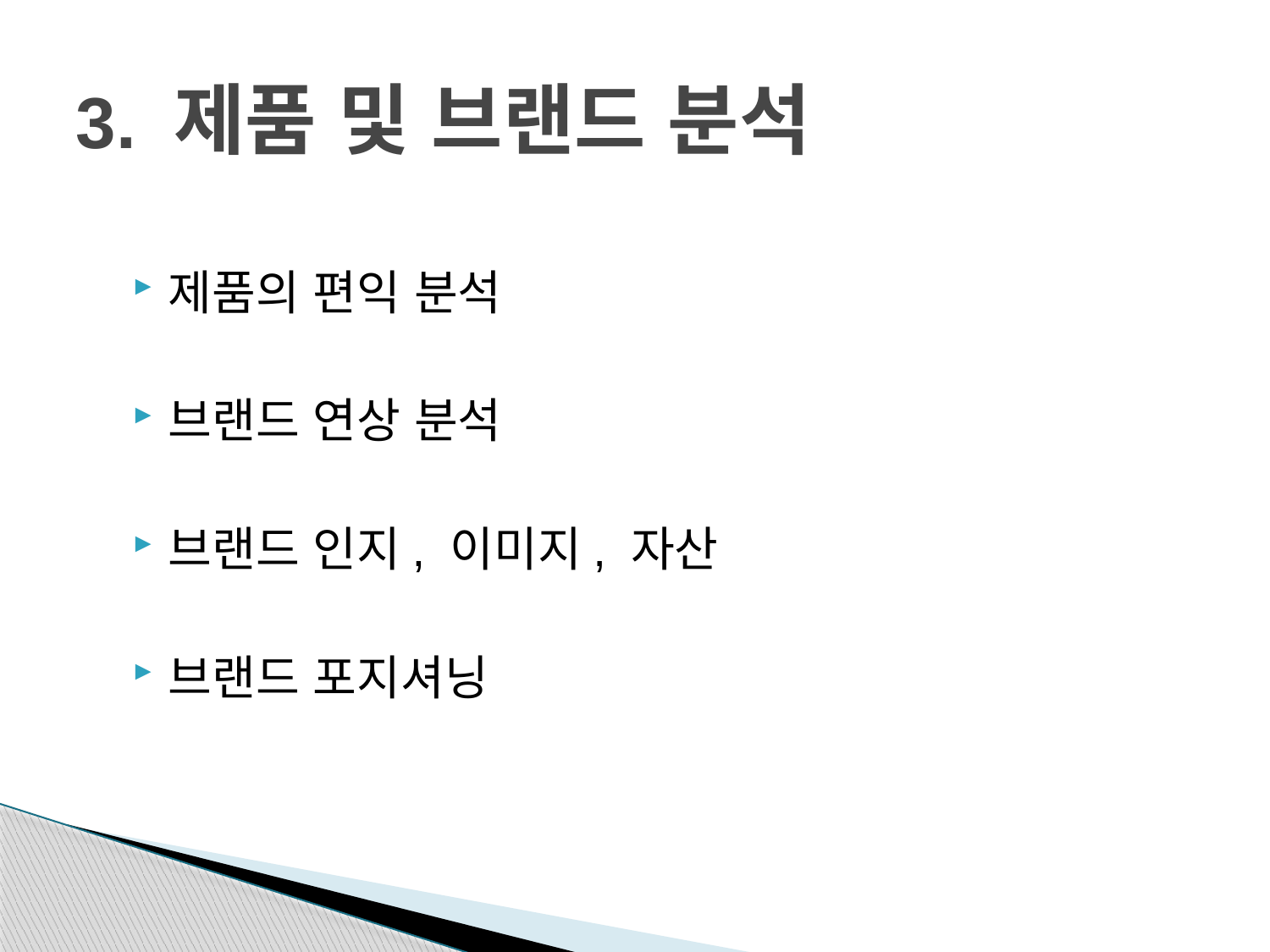

# 3. 제품 및 브랜드 분석
제품의 편익 분석

브랜드 연상 분석

브랜드 인지, 이미지, 자산

브랜드 포지셔닝